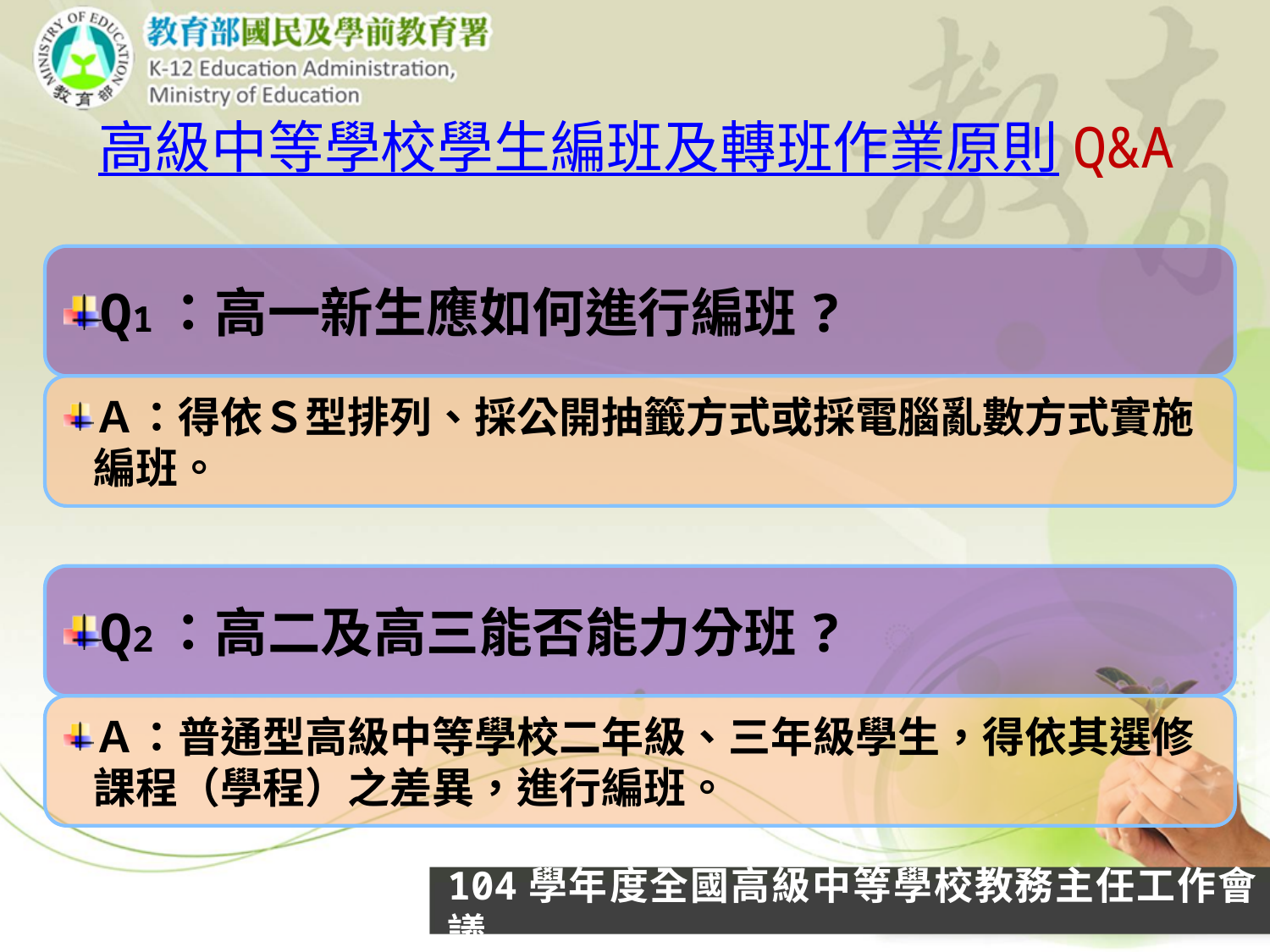

# 高級中等學校學生編班及轉班作業原則Q&A
Q1：高一新生應如何進行編班?
Ａ：得依Ｓ型排列、採公開抽籤方式或採電腦亂數方式實施編班。
Q2：高二及高三能否能力分班?
Ａ：普通型高級中等學校二年級、三年級學生，得依其選修課程（學程）之差異，進行編班。
104學年度全國高級中等學校教務主任工作會議
41
41